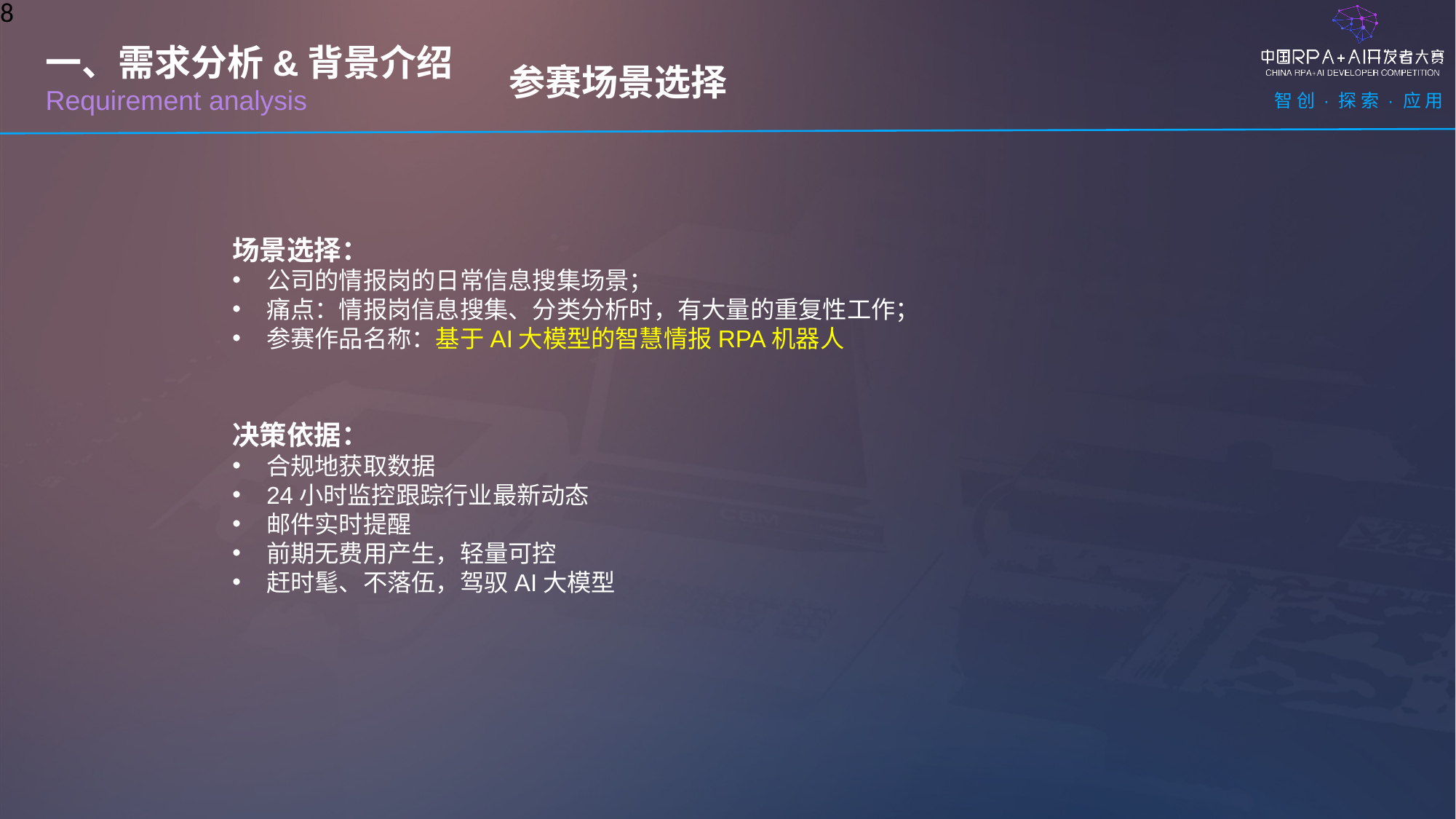

8
参赛场景选择
一、需求分析&背景介绍
Requirement analysis

场景选择：
公司的情报岗的日常信息搜集场景；
痛点：情报岗信息搜集、分类分析时，有大量的重复性工作；
参赛作品名称：基于AI大模型的智慧情报RPA机器人

决策依据：
合规地获取数据
24小时监控跟踪行业最新动态
邮件实时提醒
前期无费用产生，轻量可控
赶时髦、不落伍，驾驭AI大模型